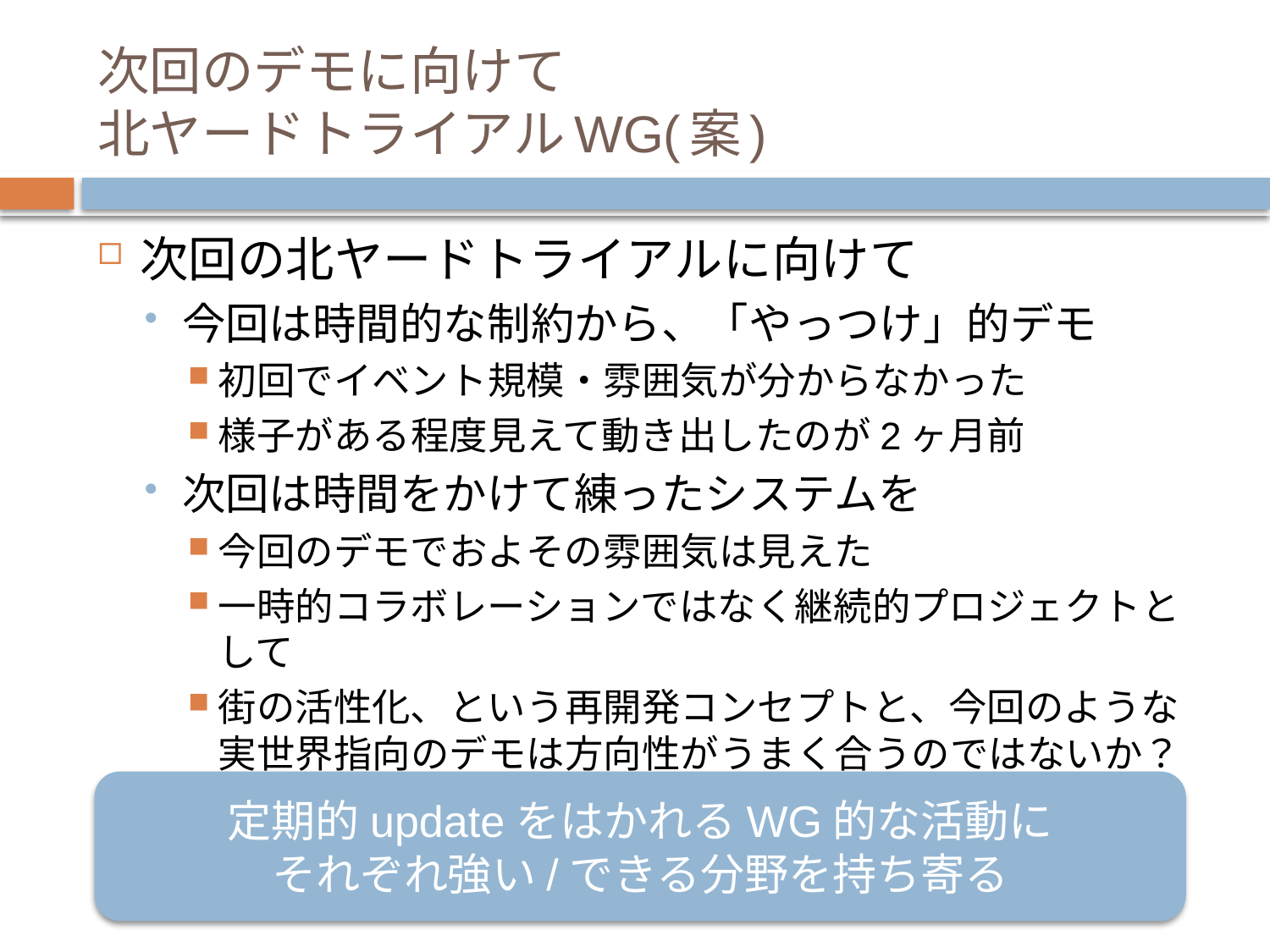

# 次回のデモに向けて 北ヤードトライアルWG(案)
次回の北ヤードトライアルに向けて
今回は時間的な制約から、「やっつけ」的デモ
初回でイベント規模・雰囲気が分からなかった
様子がある程度見えて動き出したのが2ヶ月前
次回は時間をかけて練ったシステムを
今回のデモでおよその雰囲気は見えた
一時的コラボレーションではなく継続的プロジェクトとして
街の活性化、という再開発コンセプトと、今回のような
実世界指向のデモは方向性がうまく合うのではないか？

定期的updateをはかれるWG的な活動に
それぞれ強い/できる分野を持ち寄る